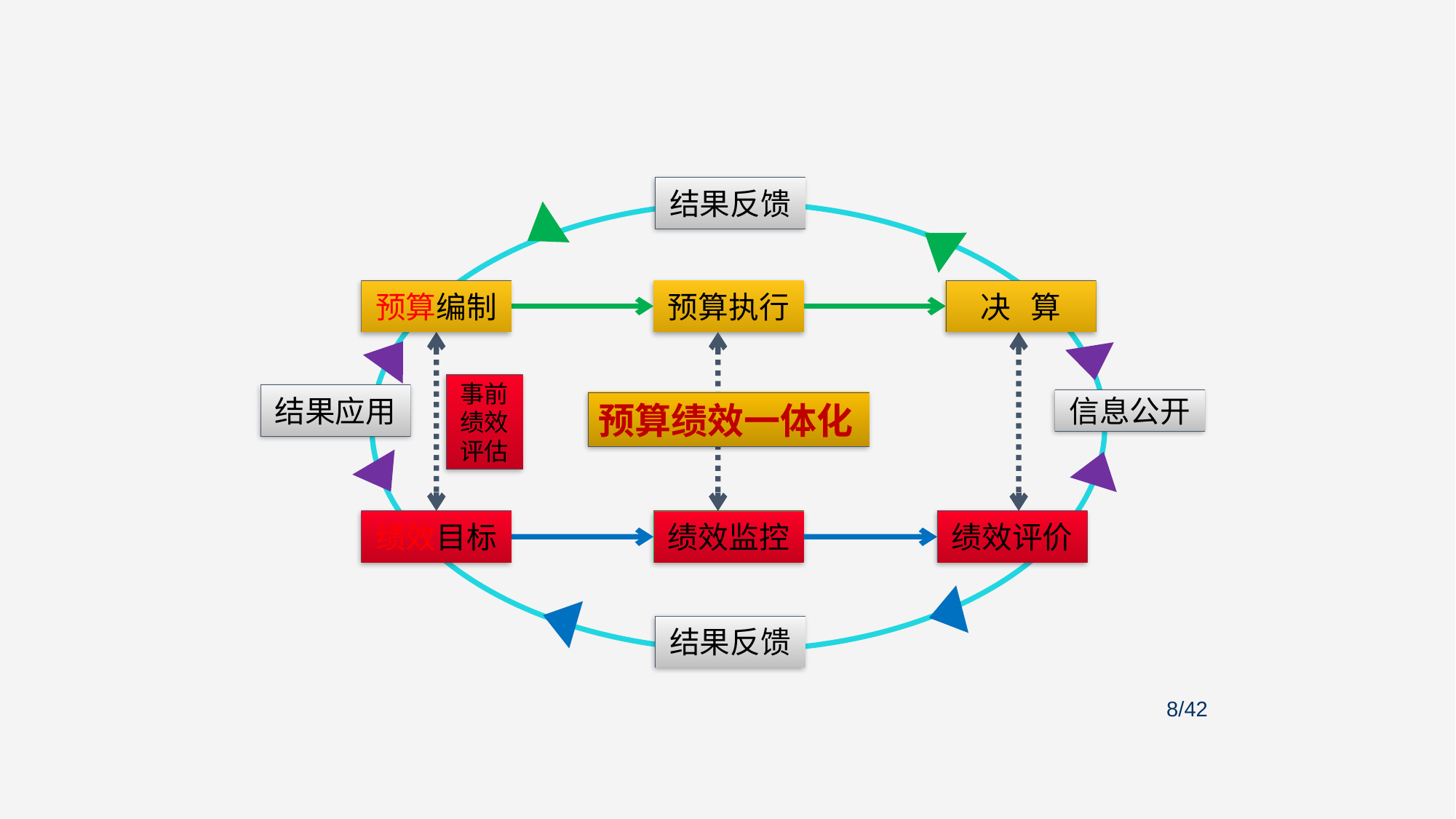

结果反馈

预算编制
预算执行
决   算

事前绩效评估
结果应用
信息公开
预算绩效一体化

绩效目标
绩效监控
绩效评价

结果反馈
8/42